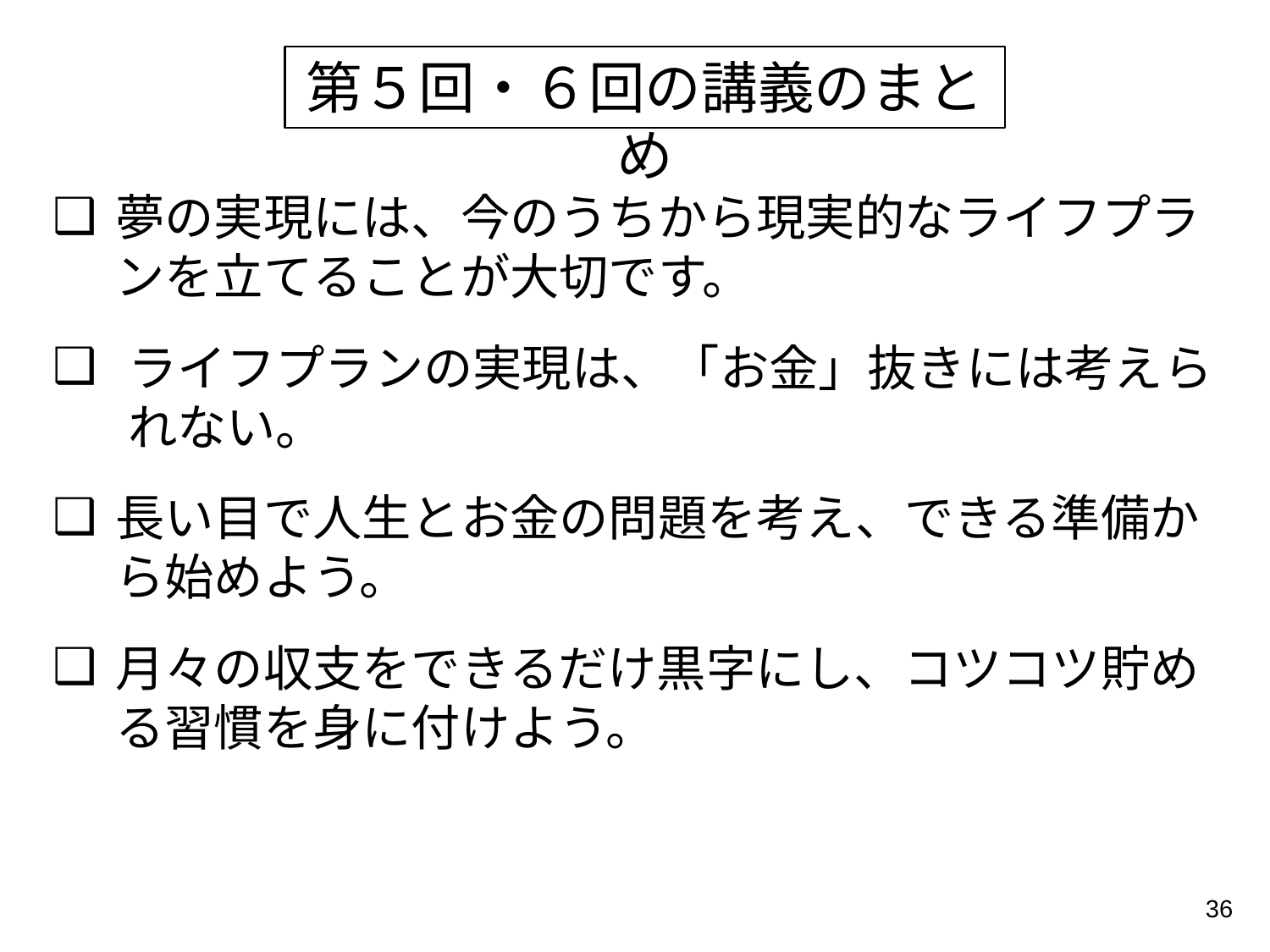

第５回・６回の講義のまとめ
夢の実現には、今のうちから現実的なライフプランを立てることが大切です。
ライフプランの実現は、「お金」抜きには考えられない。
長い目で人生とお金の問題を考え、できる準備から始めよう。
月々の収支をできるだけ黒字にし、コツコツ貯める習慣を身に付けよう。
36